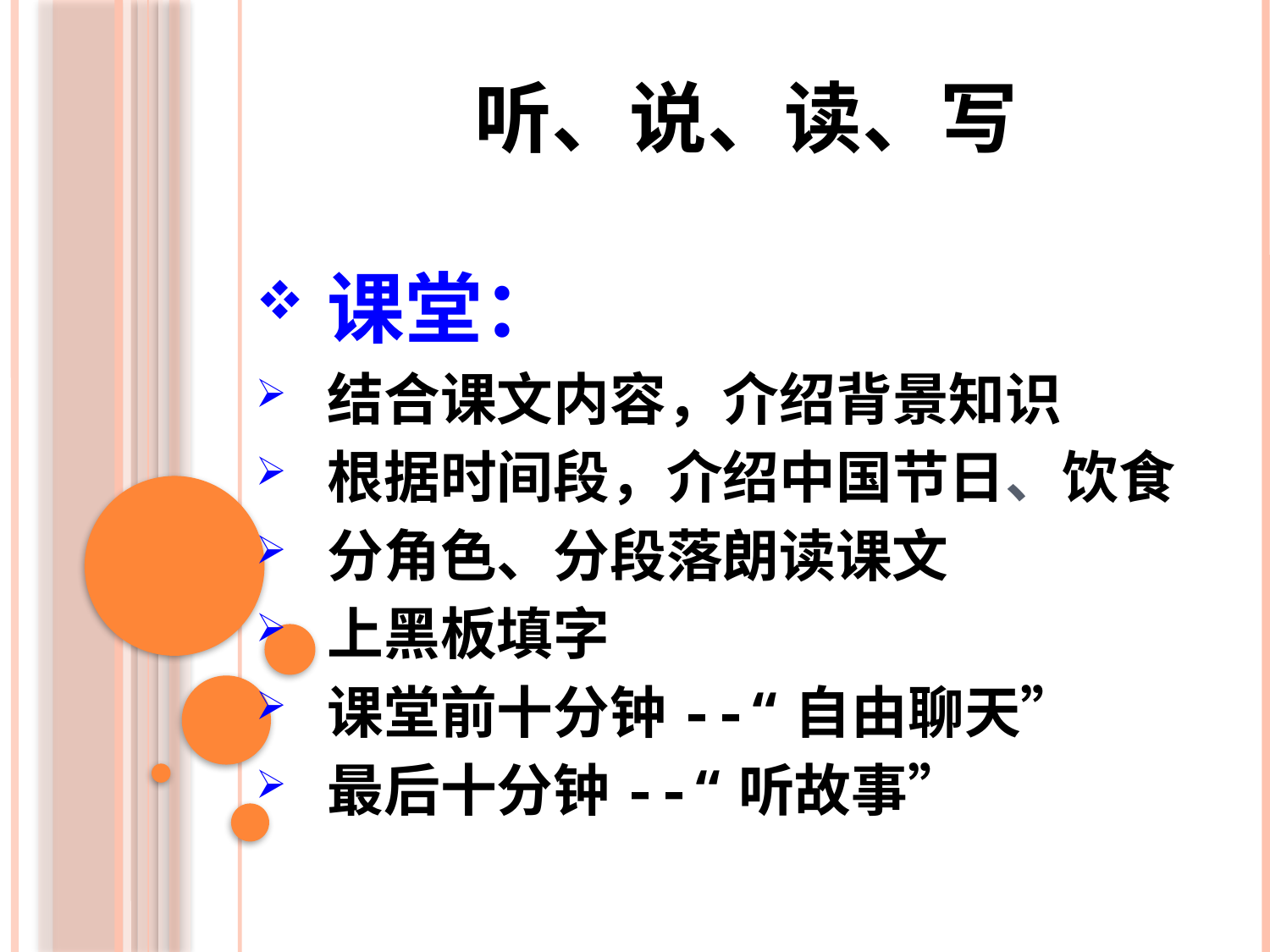

听、说、读、写

课堂：
结合课文内容，介绍背景知识
根据时间段，介绍中国节日、饮食
分角色、分段落朗读课文
上黑板填字
课堂前十分钟--“自由聊天”
最后十分钟--“听故事”